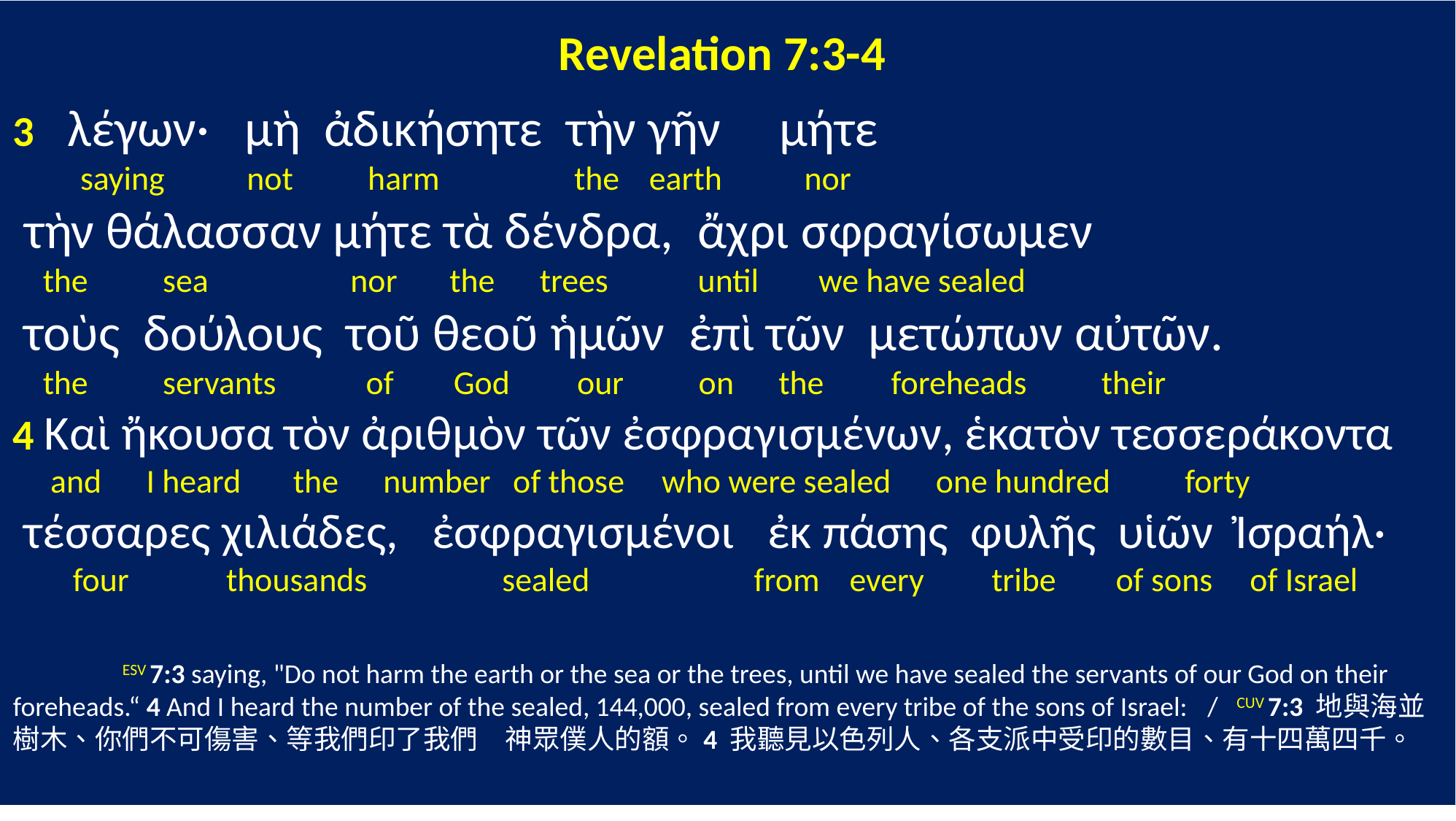

Revelation 7:3-4

3   λέγων·   μὴ  ἀδικήσητε  τὴν γῆν     μήτε
         saying           not          harm                  the    earth           nor
 τὴν θάλασσαν μήτε τὰ δένδρα,  ἄχρι σφραγίσωμεν
    the          sea                   nor       the      trees            until        we have sealed
 τοὺς  δούλους  τοῦ θεοῦ ἡμῶν  ἐπὶ τῶν  μετώπων αὐτῶν.
    the          servants            of        God         our          on      the         foreheads          their
4 Καὶ ἤκουσα τὸν ἀριθμὸν τῶν ἐσφραγισμένων, ἑκατὸν τεσσεράκοντα
     and      I heard       the      number   of those     who were sealed      one hundred          forty
 τέσσαρες χιλιάδες,   ἐσφραγισμένοι   ἐκ πάσης  φυλῆς  υἱῶν  Ἰσραήλ·
        four             thousands                  sealed                      from    every         tribe        of sons     of Israel

	ESV 7:3 saying, "Do not harm the earth or the sea or the trees, until we have sealed the servants of our God on their foreheads.“ 4 And I heard the number of the sealed, 144,000, sealed from every tribe of the sons of Israel:   /   CUV 7:3 地與海並樹木、你們不可傷害、等我們印了我們　神眾僕人的額。4 我聽見以色列人、各支派中受印的數目、有十四萬四千。